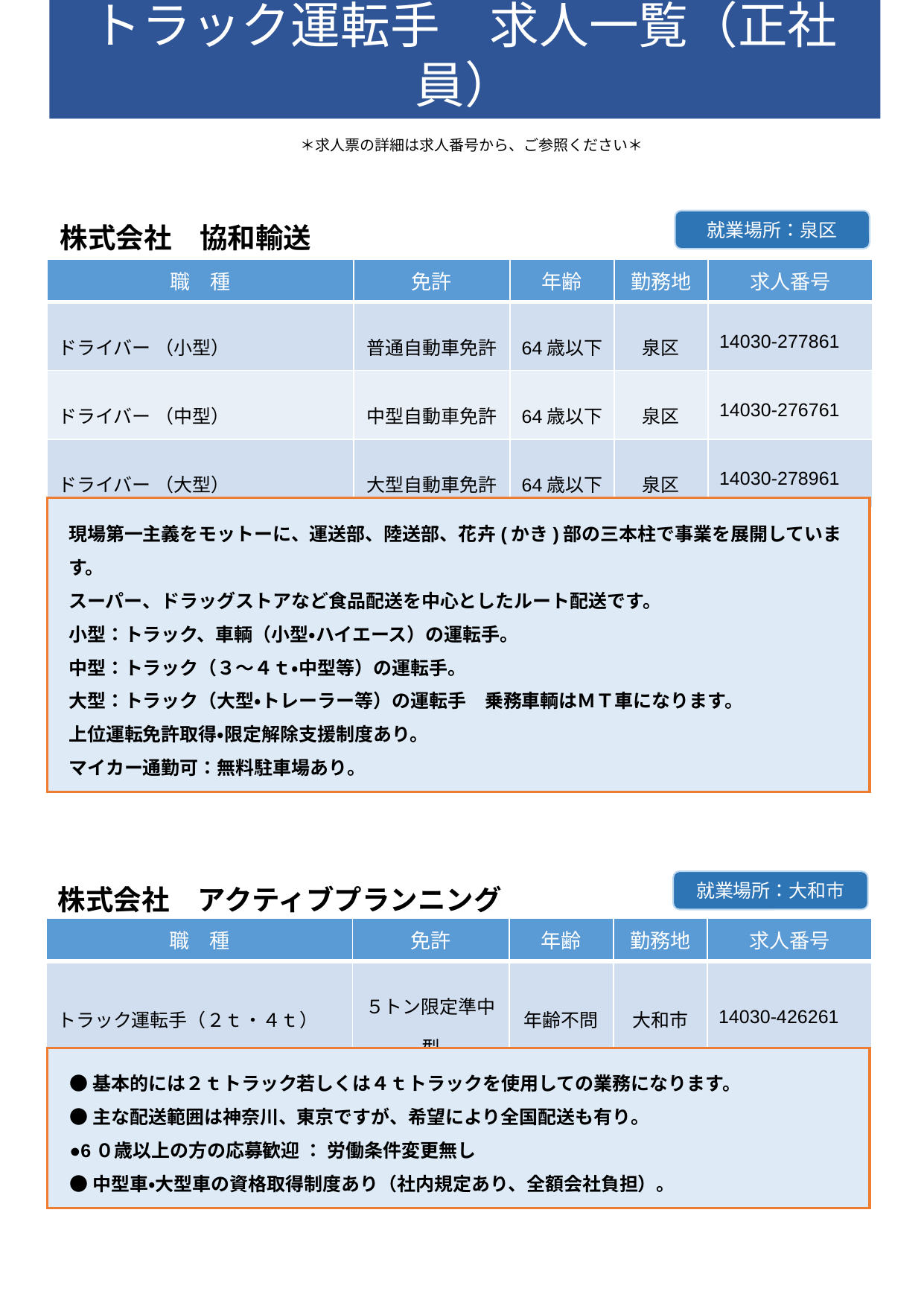

トラック運転手　求人一覧（正社員）
# ＊求人票の詳細は求人番号から、ご参照ください＊
| 株式会社　協和輸送 |
| --- |
就業場所：泉区
| 職　種 | 免許 | 年齢 | 勤務地 | 求人番号 |
| --- | --- | --- | --- | --- |
| ドライバー （小型） | 普通自動車免許 | 64歳以下 | 泉区 | 14030-277861 |
| ドライバー （中型） | 中型自動車免許 | 64歳以下 | 泉区 | 14030-276761 |
| ドライバー （大型） | 大型自動車免許 | 64歳以下 | 泉区 | 14030-278961 |
現場第一主義をモットーに、運送部、陸送部、花卉(かき)部の三本柱で事業を展開しています。
スーパー、ドラッグストアなど食品配送を中心としたルート配送です。
小型：トラック、車輌（小型・ハイエース）の運転手。
中型：トラック（３～４ｔ・中型等）の運転手。
大型：トラック（大型・トレーラー等）の運転手　乗務車輌はＭＴ車になります。
上位運転免許取得・限定解除支援制度あり。
マイカー通勤可：無料駐車場あり。
就業場所：大和市
| 株式会社　アクティブプランニング |
| --- |
| 職　種 | 免許 | 年齢 | 勤務地 | 求人番号 |
| --- | --- | --- | --- | --- |
| トラック運転手（２ｔ・４ｔ） | ５トン限定準中型 | 年齢不問 | 大和市 | 14030-426261 |
●基本的には２ｔトラック若しくは４ｔトラックを使用しての業務になります。
●主な配送範囲は神奈川、東京ですが、希望により全国配送も有り。
●6０歳以上の方の応募歓迎 ： 労働条件変更無し
●中型車・大型車の資格取得制度あり（社内規定あり、全額会社負担）。